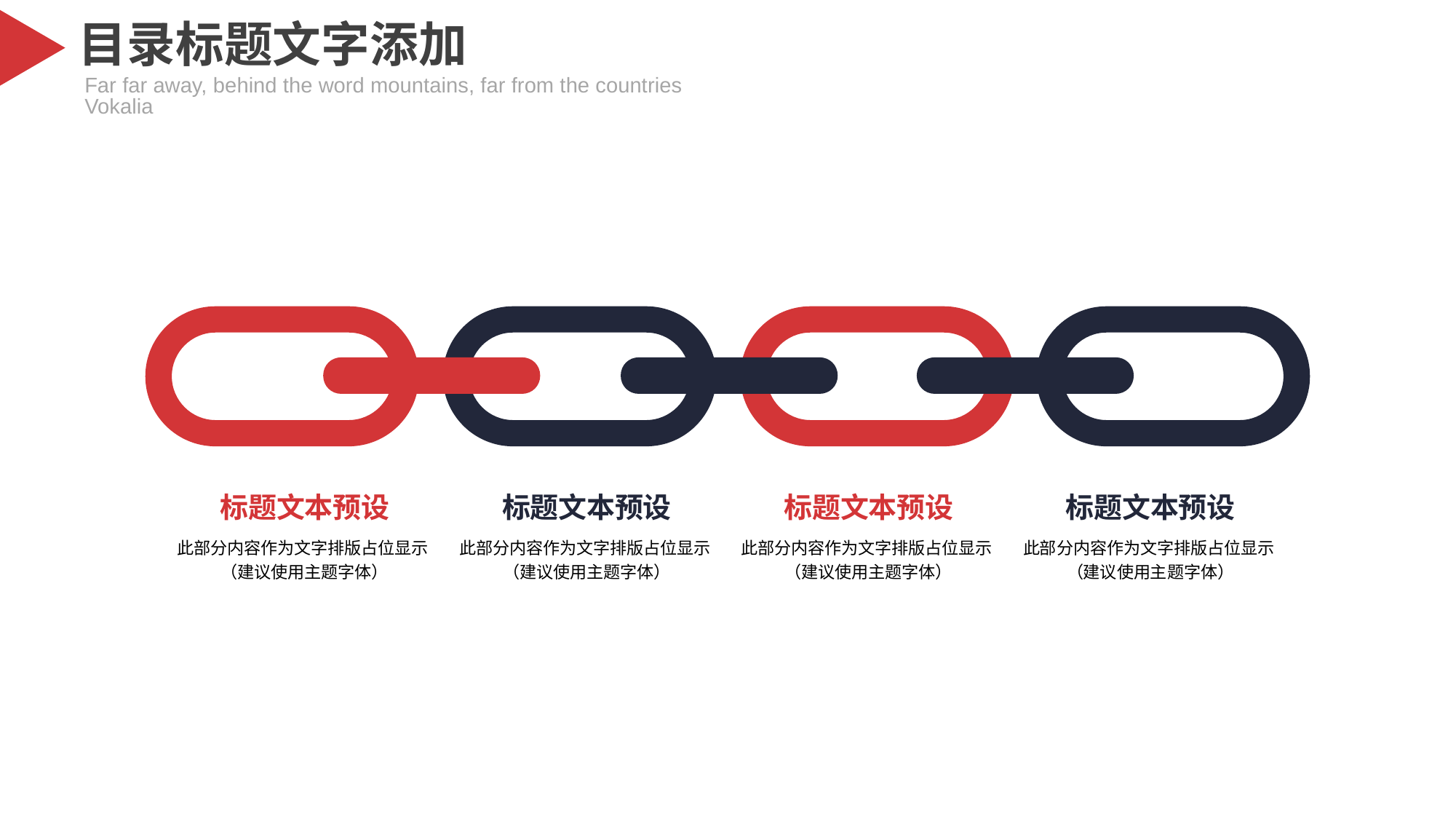

目录标题文字添加
Far far away, behind the word mountains, far from the countries Vokalia

标题文本预设
此部分内容作为文字排版占位显示
（建议使用主题字体）
标题文本预设
此部分内容作为文字排版占位显示
（建议使用主题字体）
标题文本预设
此部分内容作为文字排版占位显示
（建议使用主题字体）
标题文本预设
此部分内容作为文字排版占位显示
（建议使用主题字体）